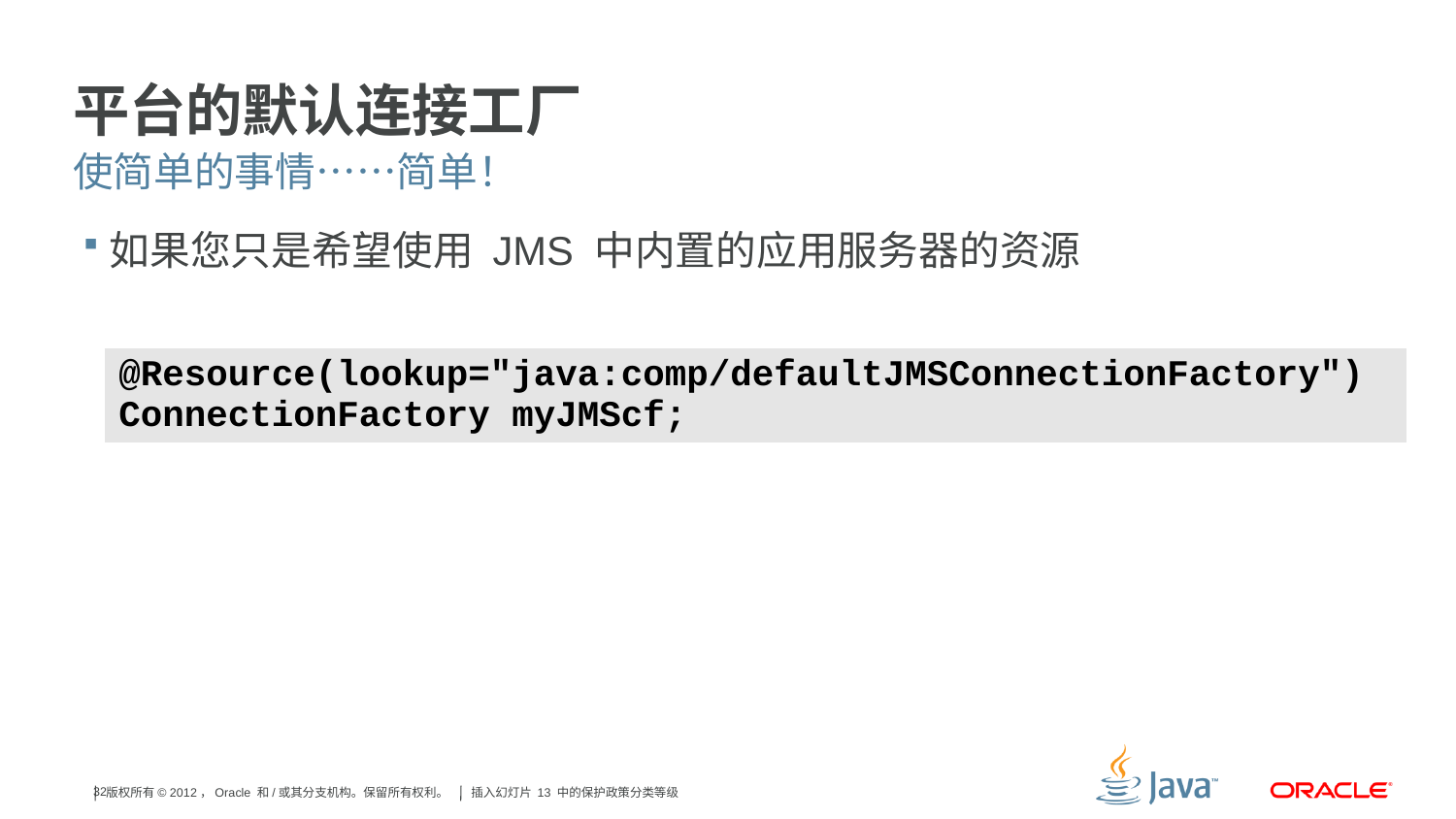

# 平台的默认连接工厂
使简单的事情……简单！
如果您只是希望使用 JMS 中内置的应用服务器的资源

| @Resource(lookup="java:comp/defaultJMSConnectionFactory") ConnectionFactory myJMScf; |
| --- |